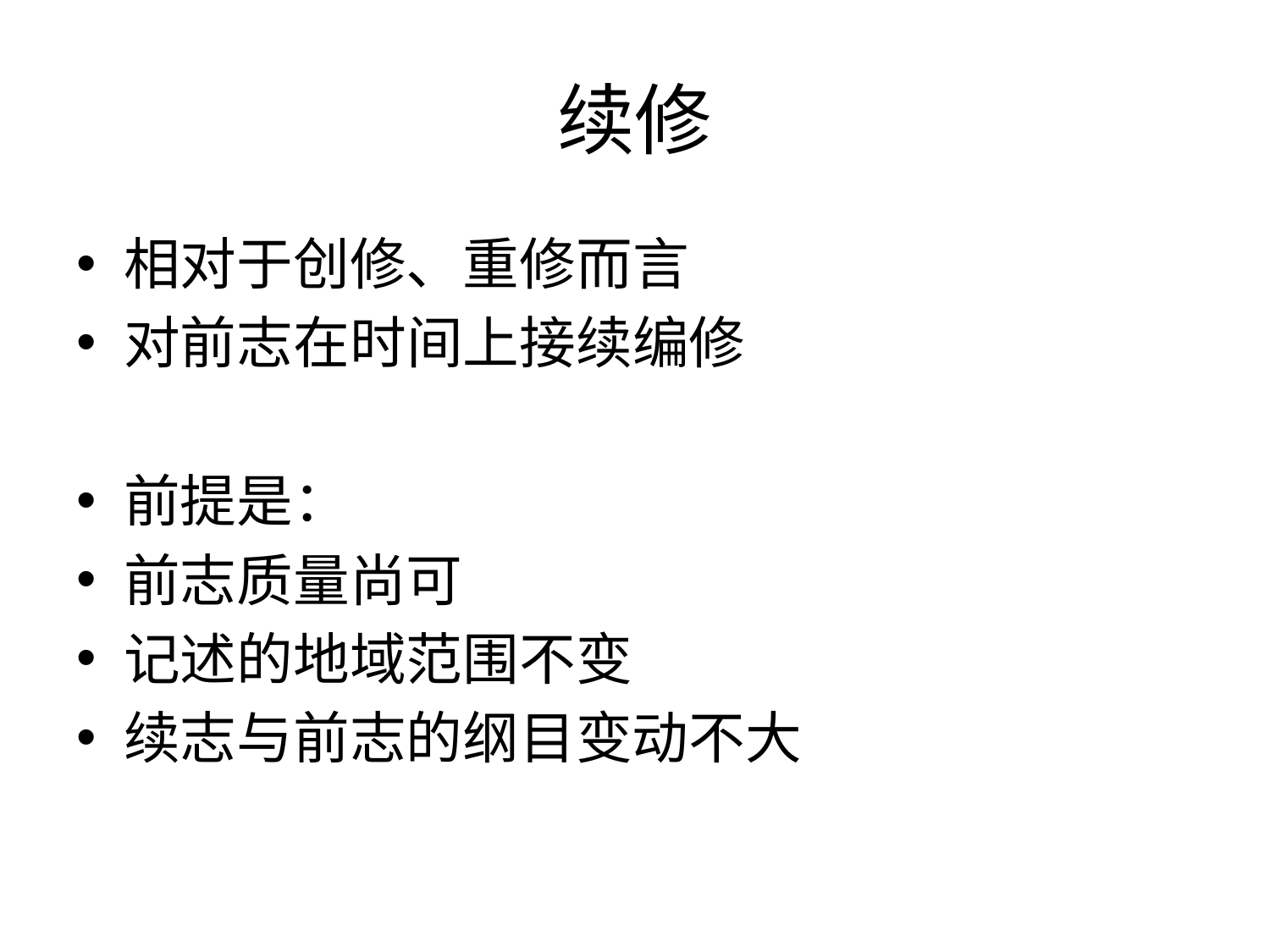

# 续修
相对于创修、重修而言
对前志在时间上接续编修

前提是：
前志质量尚可
记述的地域范围不变
续志与前志的纲目变动不大